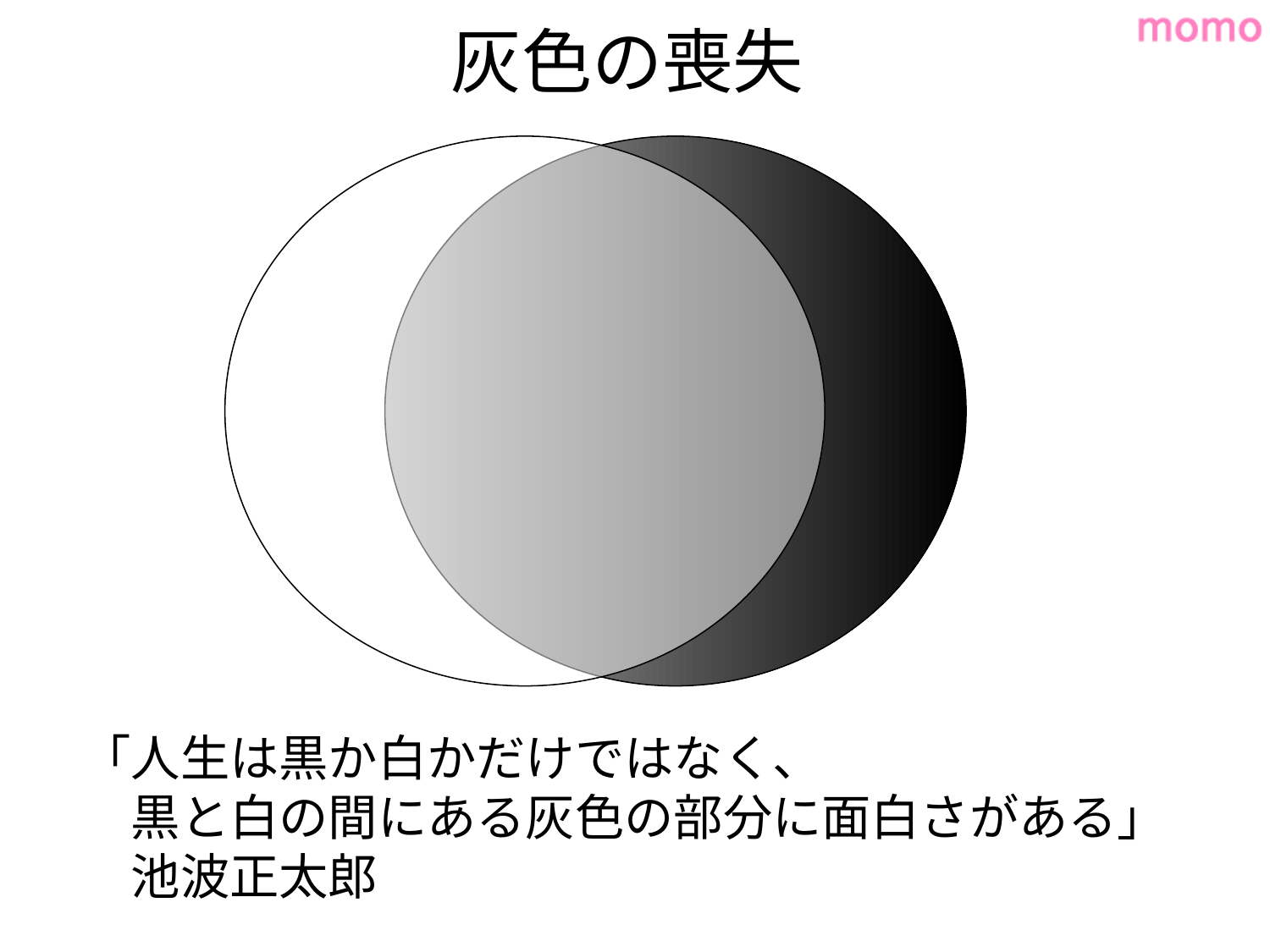

# 灰色の喪失

「人生は黒か白かだけではなく、
　黒と白の間にある灰色の部分に面白さがある」
　池波正太郎